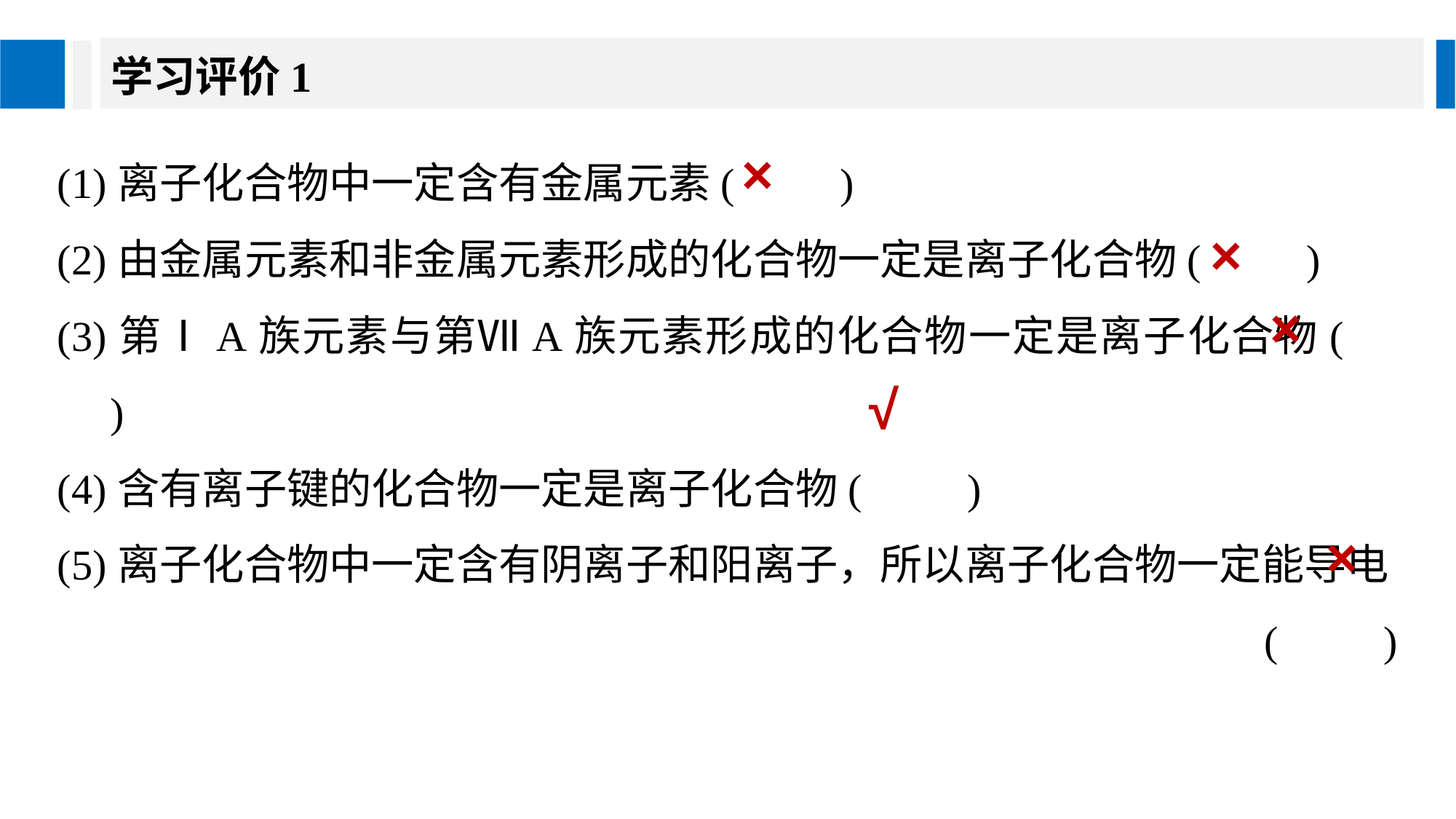

学习评价1

(1)离子化合物中一定含有金属元素(　　)
(2)由金属元素和非金属元素形成的化合物一定是离子化合物(　　)
(3)第ⅠA族元素与第ⅦA族元素形成的化合物一定是离子化合物(　　)
(4)含有离子键的化合物一定是离子化合物(　　)
(5)离子化合物中一定含有阴离子和阳离子，所以离子化合物一定能导电
(　　)

×
×
×
√
×